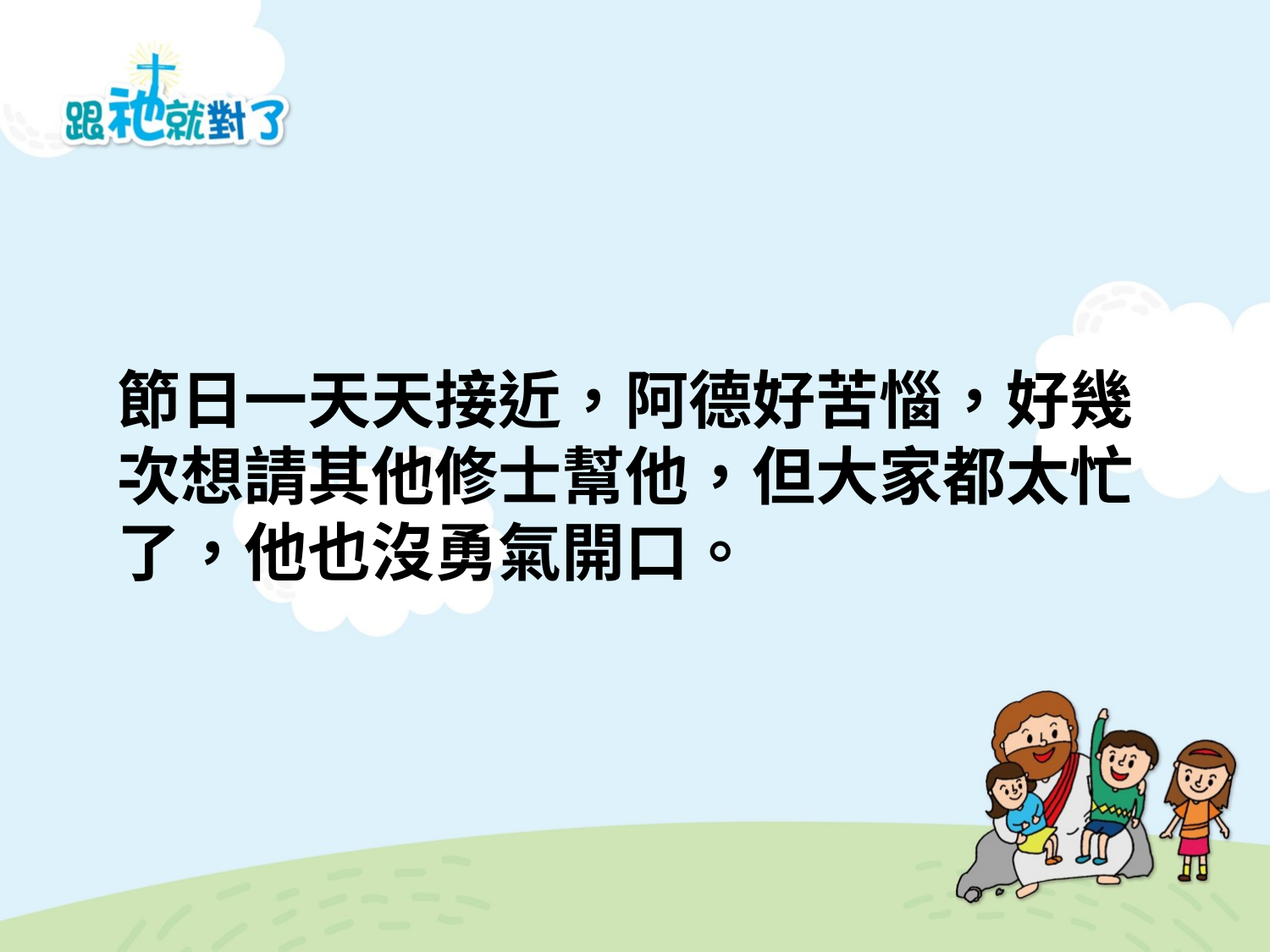

節日一天天接近，阿德好苦惱，好幾次想請其他修士幫他，但大家都太忙了，他也沒勇氣開口。